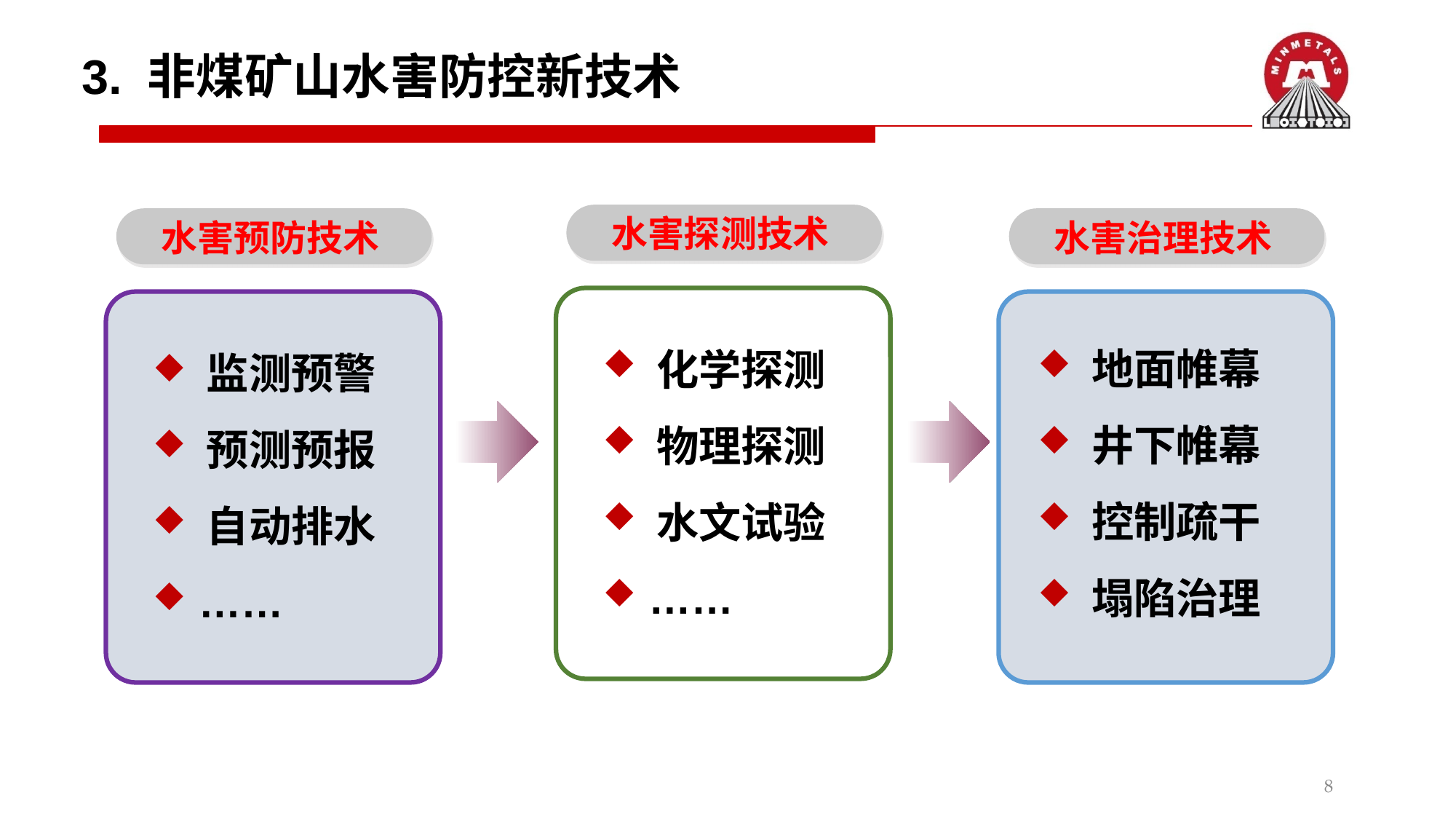

3. 非煤矿山水害防控新技术

水害探测技术
水害预防技术
水害治理技术

 地面帷幕
 井下帷幕
 控制疏干
 塌陷治理
 化学探测
 物理探测
 水文试验
 ……
 监测预警
 预测预报
 自动排水
 ……

8